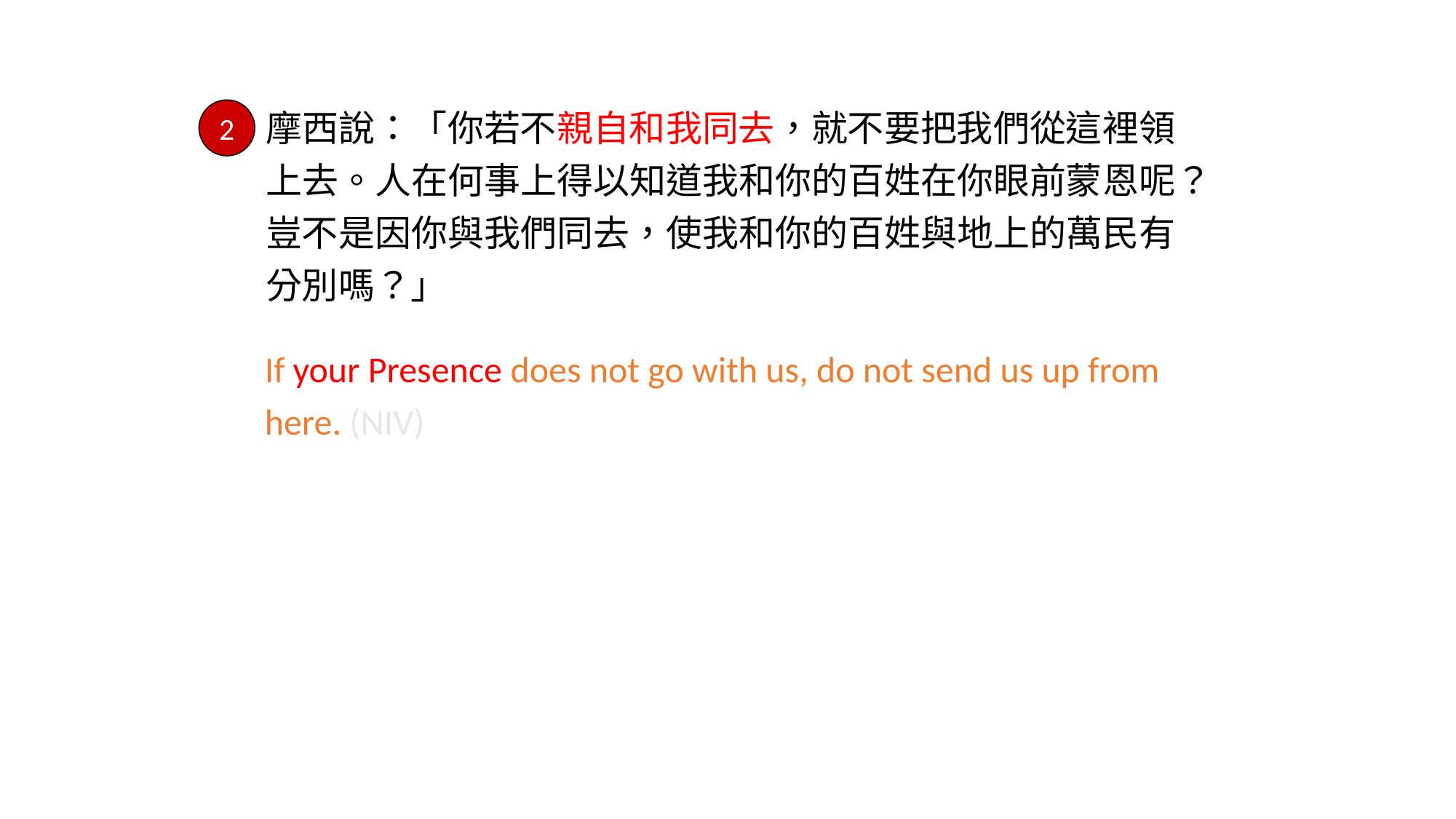

摩西說：「你若不親自和我同去，就不要把我們從這裡領上去。人在何事上得以知道我和你的百姓在你眼前蒙恩呢？豈不是因你與我們同去，使我和你的百姓與地上的萬民有分別嗎？」

2
If your Presence does not go with us, do not send us up from here. (NIV)